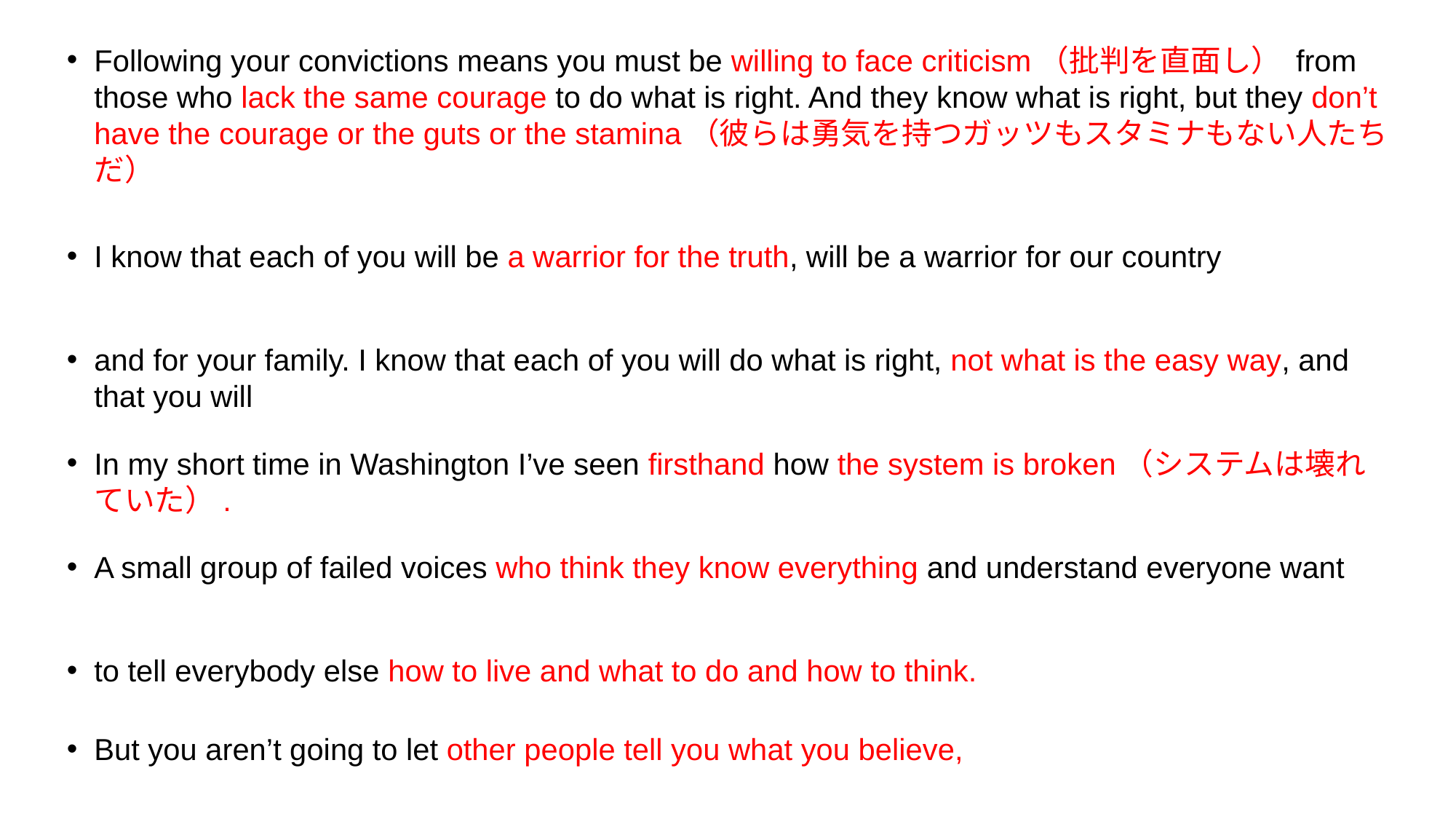

Following your convictions means you must be willing to face criticism（批判を直面し） from those who lack the same courage to do what is right. And they know what is right, but they don’t have the courage or the guts or the stamina（彼らは勇気を持つガッツもスタミナもない人たちだ）
I know that each of you will be a warrior for the truth, will be a warrior for our country
and for your family. I know that each of you will do what is right, not what is the easy way, and that you will
In my short time in Washington I’ve seen firsthand how the system is broken（システムは壊れていた）.
A small group of failed voices who think they know everything and understand everyone want
to tell everybody else how to live and what to do and how to think.
But you aren’t going to let other people tell you what you believe,